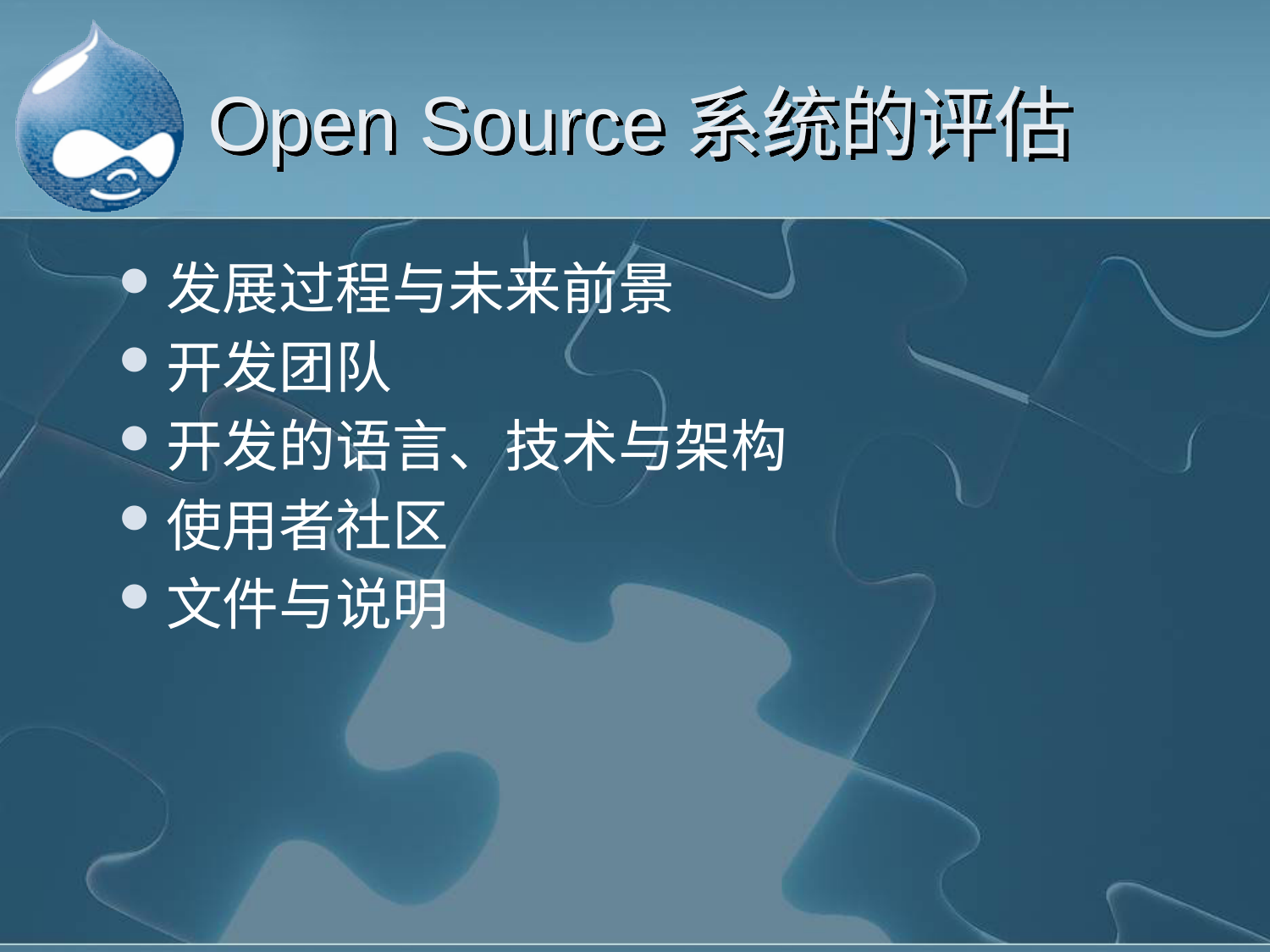

# Open Source系统的评估
发展过程与未来前景
开发团队
开发的语言、技术与架构
使用者社区
文件与说明